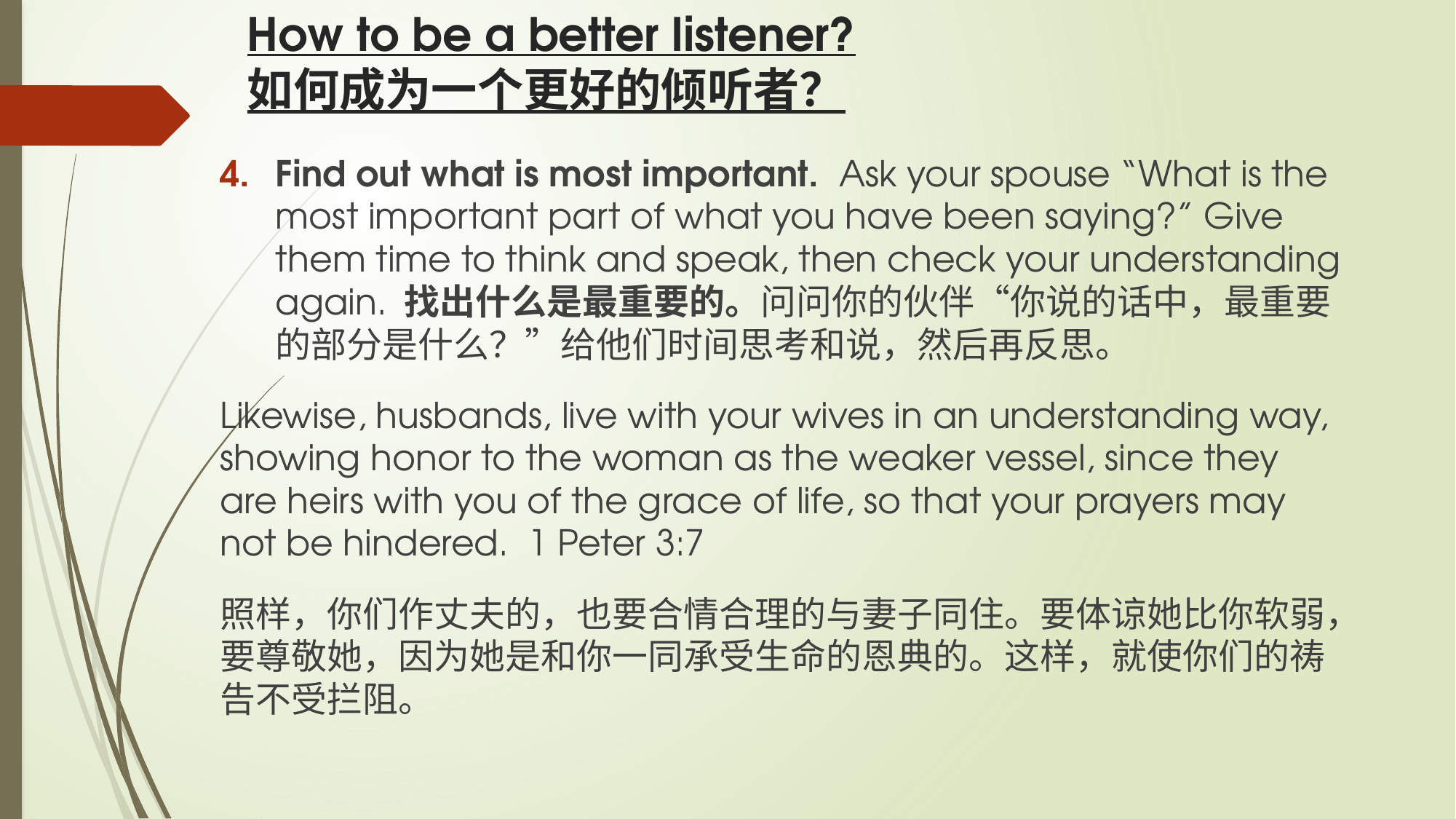

# How to be a better listener? 如何成为一个更好的倾听者？
Find out what is most important.  Ask your spouse “What is the most important part of what you have been saying?” Give them time to think and speak, then check your understanding again. 找出什么是最重要的。问问你的伙伴“你说的话中，最重要的部分是什么？”给他们时间思考和说，然后再反思。
Likewise, husbands, live with your wives in an understanding way, showing honor to the woman as the weaker vessel, since they are heirs with you of the grace of life, so that your prayers may not be hindered.  1 Peter 3:7
照样，你们作丈夫的，也要合情合理的与妻子同住。要体谅她比你软弱，要尊敬她，因为她是和你一同承受生命的恩典的。这样，就使你们的祷告不受拦阻。